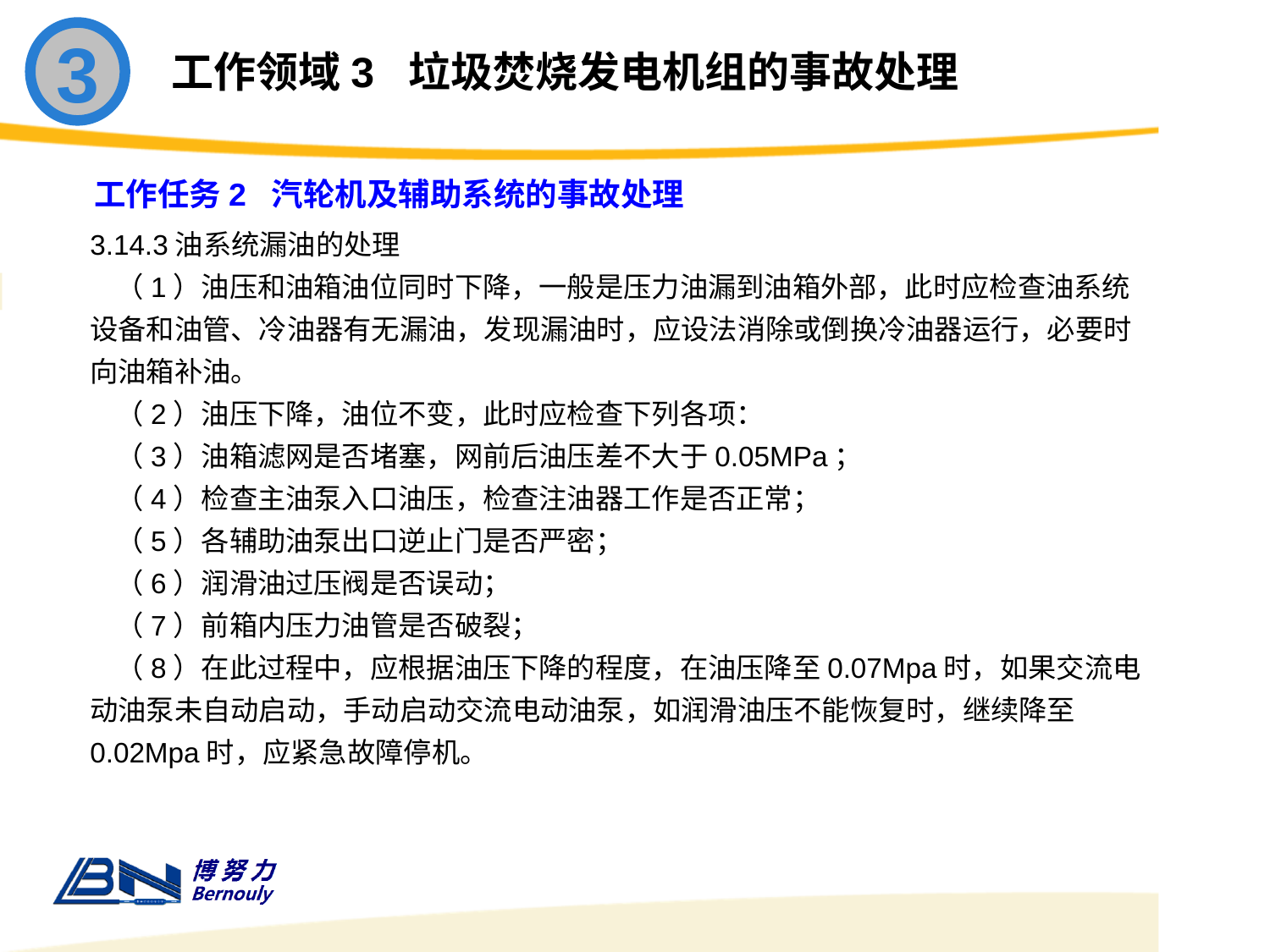

3
工作领域3  垃圾焚烧发电机组的事故处理
工作任务2  汽轮机及辅助系统的事故处理
3.14.3油系统漏油的处理
   （1）油压和油箱油位同时下降，一般是压力油漏到油箱外部，此时应检查油系统设备和油管、冷油器有无漏油，发现漏油时，应设法消除或倒换冷油器运行，必要时向油箱补油。
   （2）油压下降，油位不变，此时应检查下列各项：
   （3）油箱滤网是否堵塞，网前后油压差不大于0.05MPa；
   （4）检查主油泵入口油压，检查注油器工作是否正常；
   （5）各辅助油泵出口逆止门是否严密；
   （6）润滑油过压阀是否误动；
   （7）前箱内压力油管是否破裂；
   （8）在此过程中，应根据油压下降的程度，在油压降至0.07Mpa时，如果交流电动油泵未自动启动，手动启动交流电动油泵，如润滑油压不能恢复时，继续降至0.02Mpa时，应紧急故障停机。